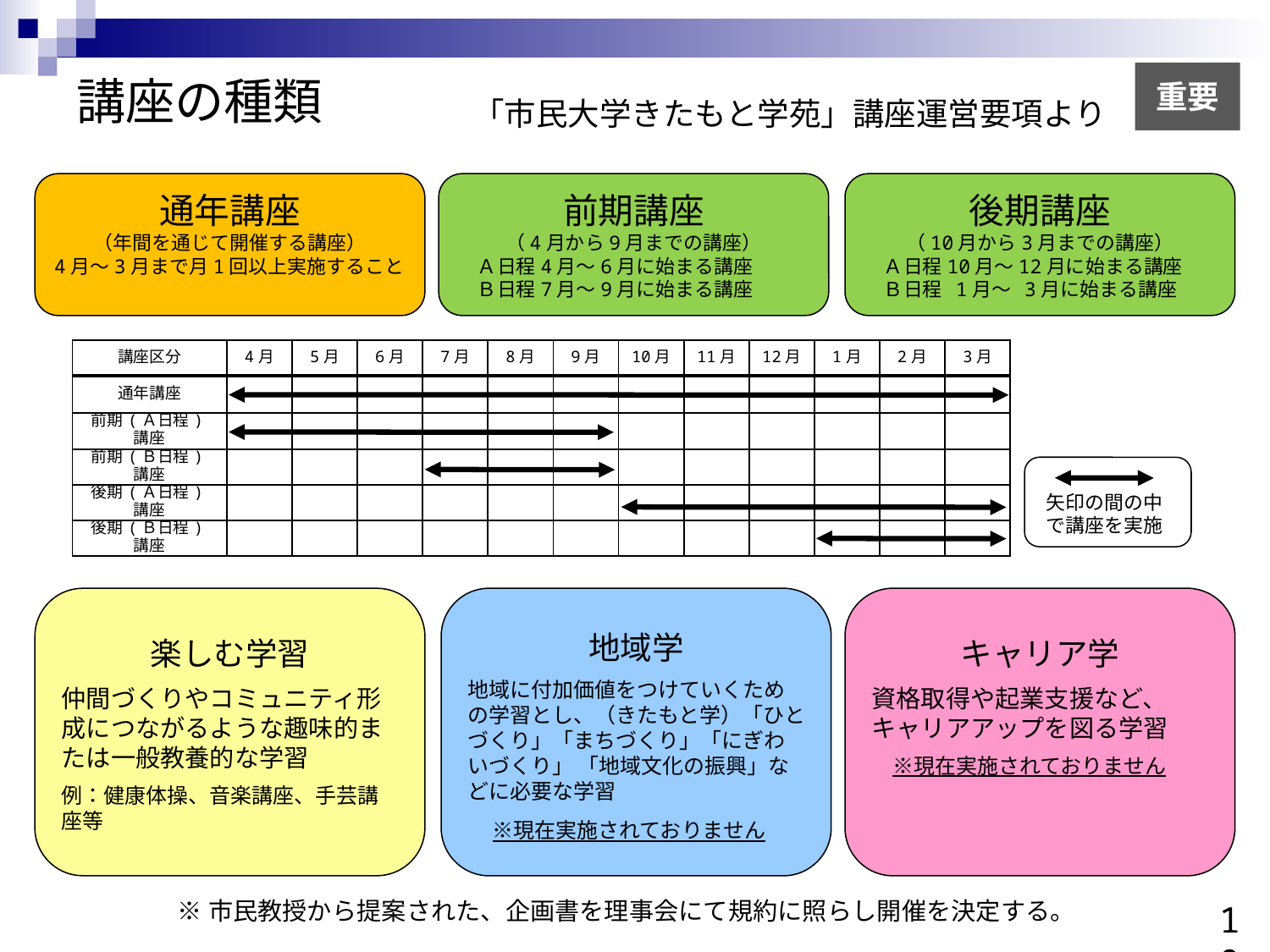

重要
# 講座の種類
「市民大学きたもと学苑」講座運営要項より
通年講座
（年間を通じて開催する講座）
4月～3月まで月1回以上実施すること

前期講座
（4月から9月までの講座）
　Ａ日程4月～6月に始まる講座
　Ｂ日程7月～9月に始まる講座
後期講座
（10月から3月までの講座）
　Ａ日程10月～12月に始まる講座
　Ｂ日程  1月～  3月に始まる講座
| 講座区分 | 4月 | 5月 | 6月 | 7月 | 8月 | 9月 | 10月 | 11月 | 12月 | 1月 | 2月 | 3月 |
| --- | --- | --- | --- | --- | --- | --- | --- | --- | --- | --- | --- | --- |
| 通年講座 |  |  |  |  |  |  |  |  |  |  |  |  |
| 前期(Ａ日程)講座 |  |  |  |  |  |  |  |  |  |  |  |  |
| 前期(Ｂ日程)講座 |  |  |  |  |  |  |  |  |  |  |  |  |
| 後期(Ａ日程)講座 |  |  |  |  |  |  |  |  |  |  |  |  |
| 後期(Ｂ日程)講座 |  |  |  |  |  |  |  |  |  |  |  |  |

矢印の間の中で講座を実施

楽しむ学習
仲間づくりやコミュニティ形成につながるような趣味的または一般教養的な学習
例：健康体操、音楽講座、手芸講座等

地域学
地域に付加価値をつけていくための学習とし、（きたもと学）「ひとづくり」「まちづくり」「にぎわいづくり」 「地域文化の振興」などに必要な学習
　※現在実施されておりません

キャリア学
資格取得や起業支援など、キャリアアップを図る学習
　※現在実施されておりません
※市民教授から提案された、企画書を理事会にて規約に照らし開催を決定する。
10